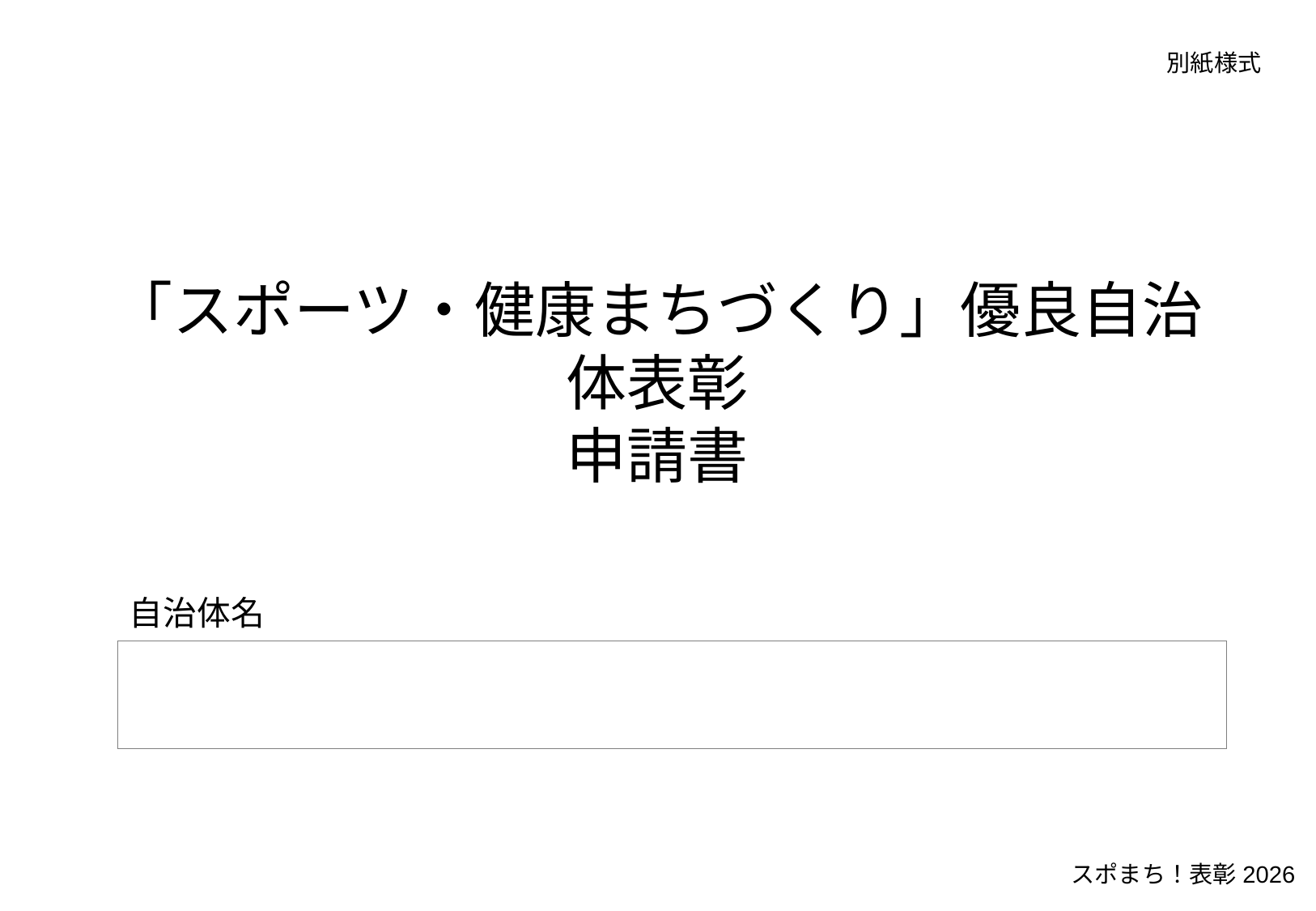

別紙様式
# 「スポーツ・健康まちづくり」優良自治体表彰 申請書
| 自治体名 |
| --- |
|  |
スポまち！表彰2026